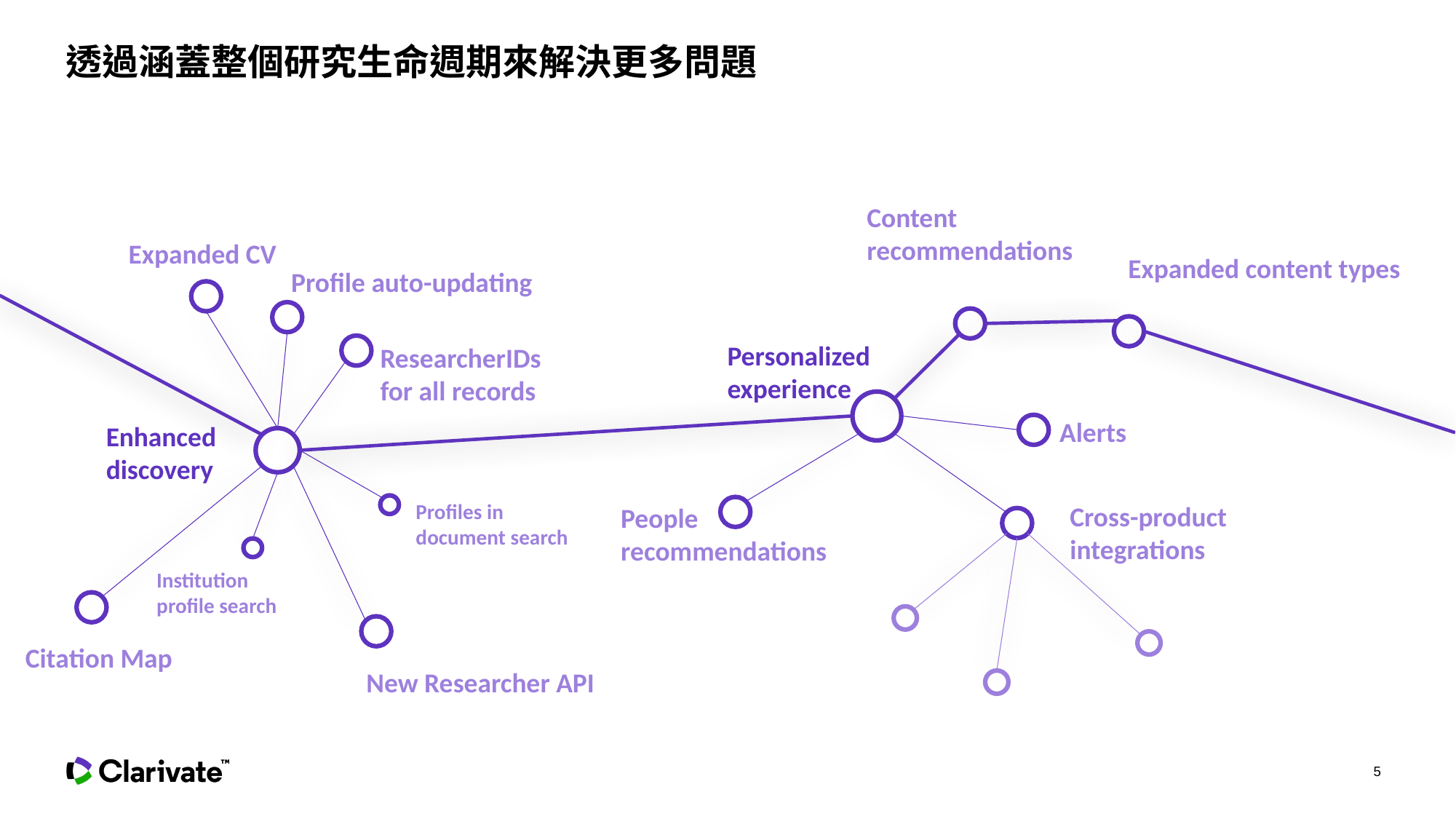

# 透過涵蓋整個研究生命週期來解決更多問題
Content recommendations
Expanded CV
Expanded content types
Profile auto-updating

Personalized experience

ResearcherIDs for all records

Alerts
Enhanced discovery

Profiles in document search
Cross-product integrations

People recommendations

Institution profile search

Citation Map
New Researcher API

5